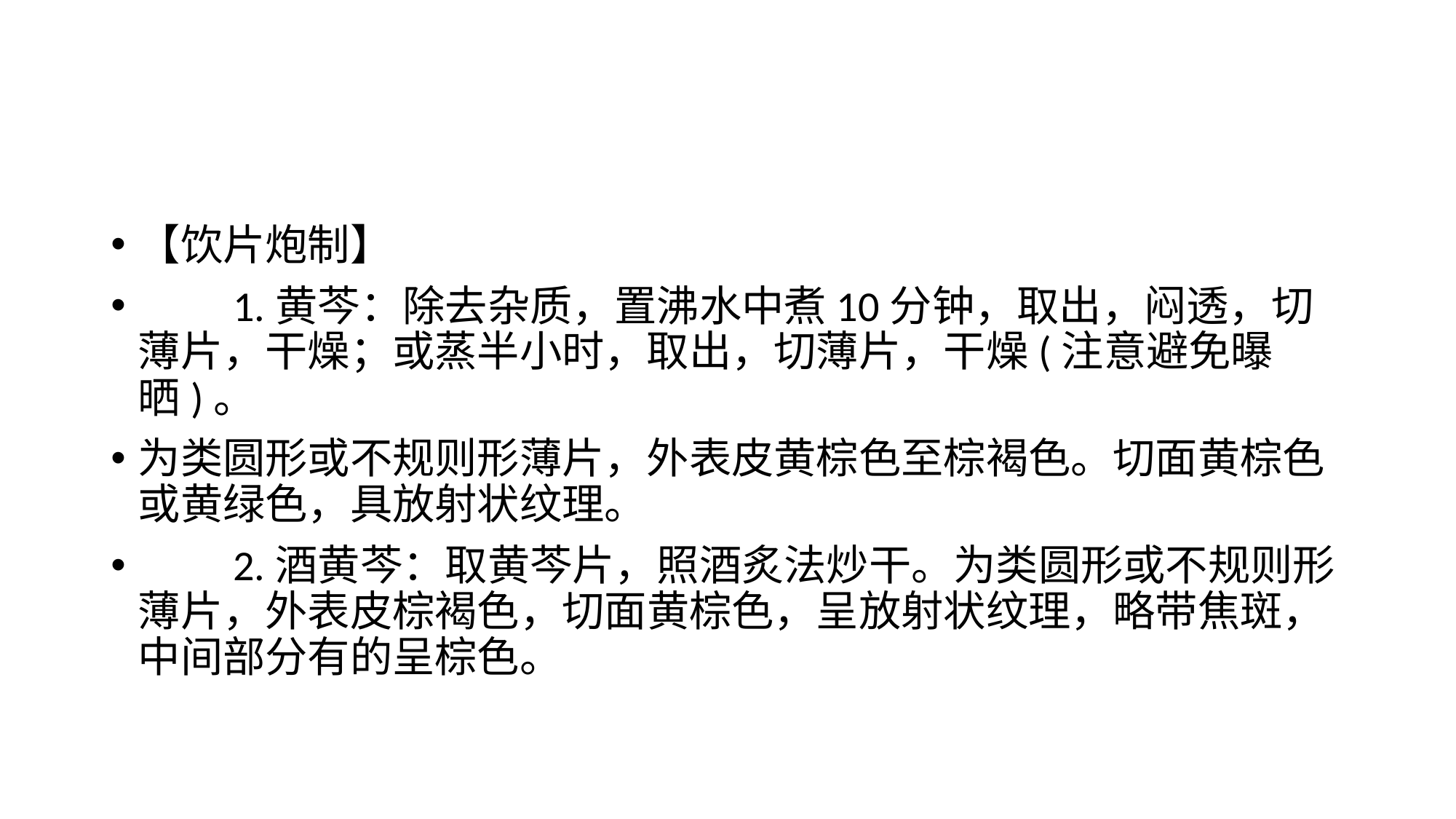

#
【饮片炮制】
　　1.黄芩：除去杂质，置沸水中煮10分钟，取出，闷透，切薄片，干燥；或蒸半小时，取出，切薄片，干燥(注意避免曝晒)。
为类圆形或不规则形薄片，外表皮黄棕色至棕褐色。切面黄棕色或黄绿色，具放射状纹理。
　　2.酒黄芩：取黄芩片，照酒炙法炒干。为类圆形或不规则形薄片，外表皮棕褐色，切面黄棕色，呈放射状纹理，略带焦斑，中间部分有的呈棕色。